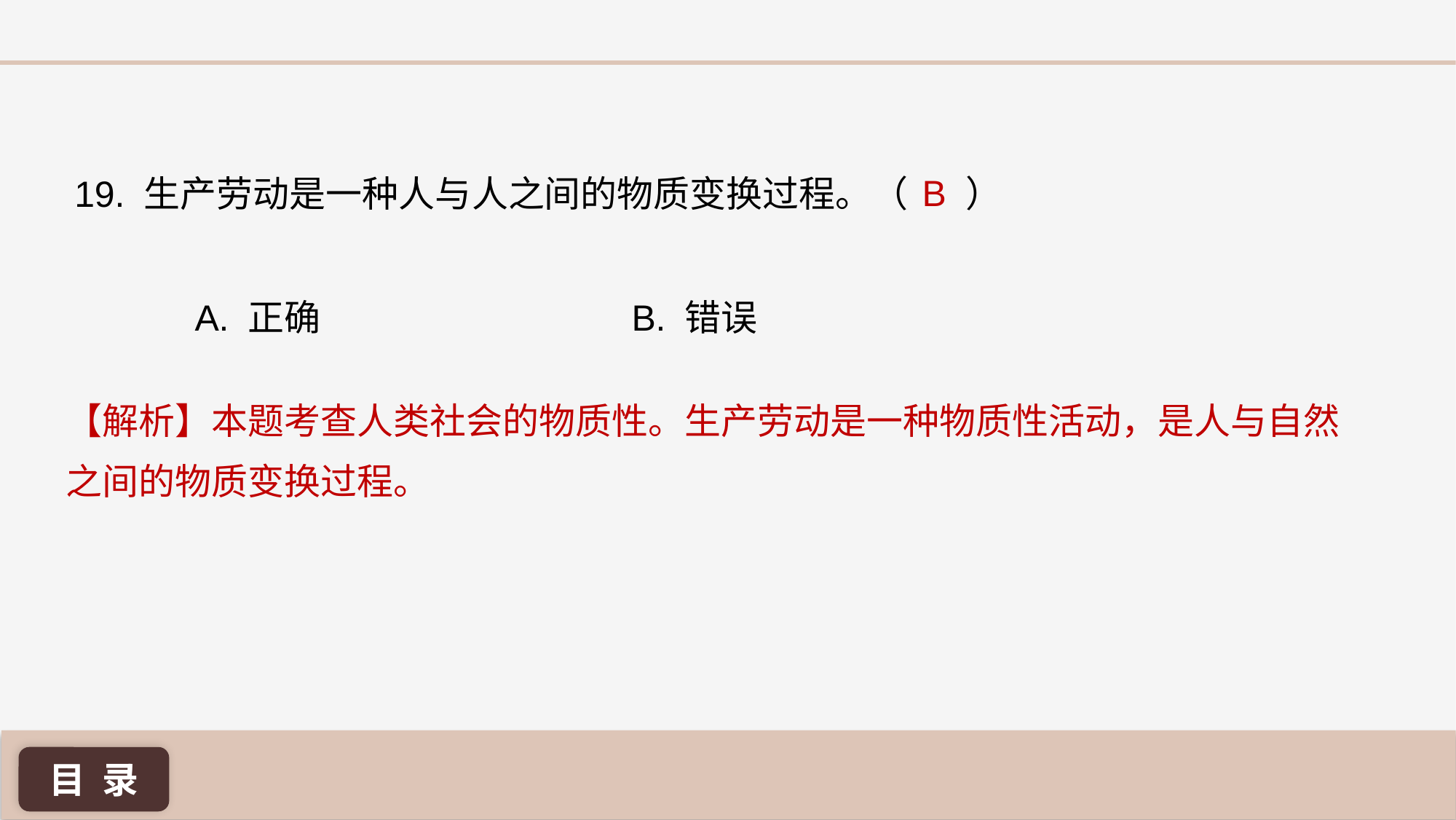

B
19. 生产劳动是一种人与人之间的物质变换过程。（       ）
A. 正确 			B. 错误
【解析】本题考查人类社会的物质性。生产劳动是一种物质性活动，是人与自然之间的物质变换过程。